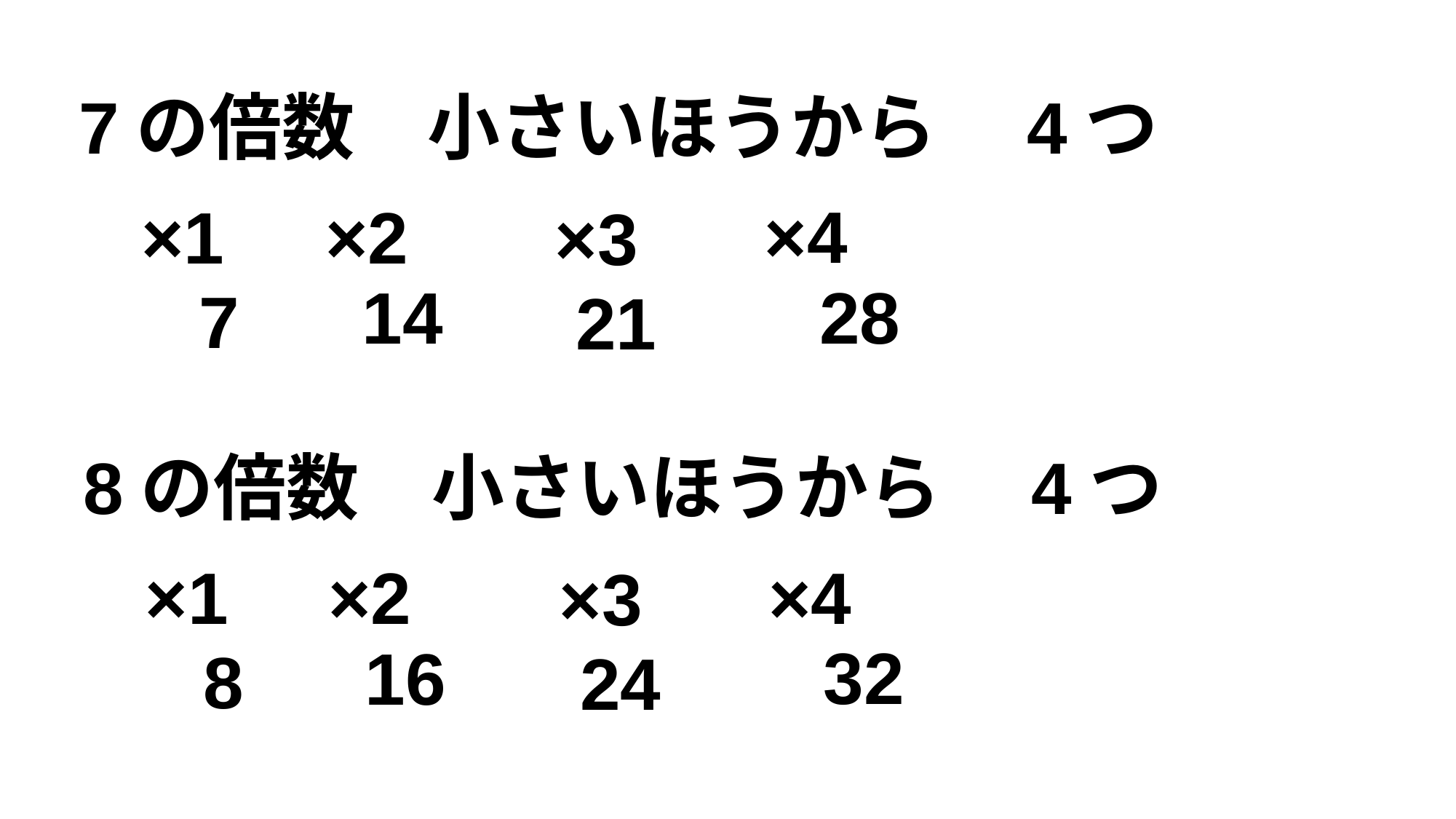

7の倍数　小さいほうから　4つ
×4
×1
×2
×3
28
14
7
21
8の倍数　小さいほうから　4つ
×4
×1
×2
×3
32
16
8
24